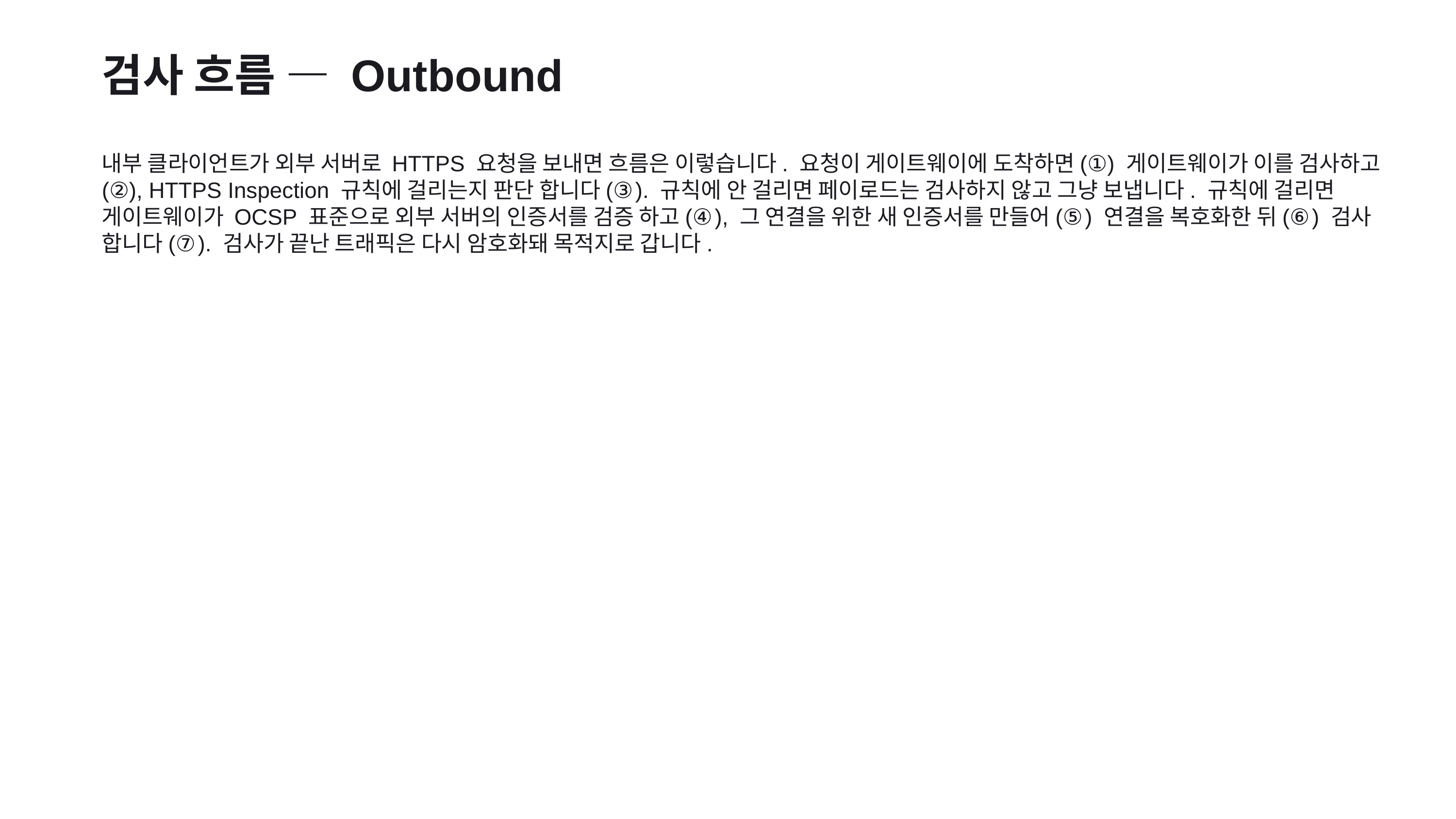

검사 흐름 — Outbound
내부 클라이언트가 외부 서버로 HTTPS 요청을 보내면 흐름은 이렇습니다. 요청이 게이트웨이에 도착하면(①) 게이트웨이가 이를 검사하고(②), HTTPS Inspection 규칙에 걸리는지 판단 합니다(③). 규칙에 안 걸리면 페이로드는 검사하지 않고 그냥 보냅니다. 규칙에 걸리면 게이트웨이가 OCSP 표준으로 외부 서버의 인증서를 검증 하고(④), 그 연결을 위한 새 인증서를 만들어(⑤) 연결을 복호화한 뒤(⑥) 검사 합니다(⑦). 검사가 끝난 트래픽은 다시 암호화돼 목적지로 갑니다.